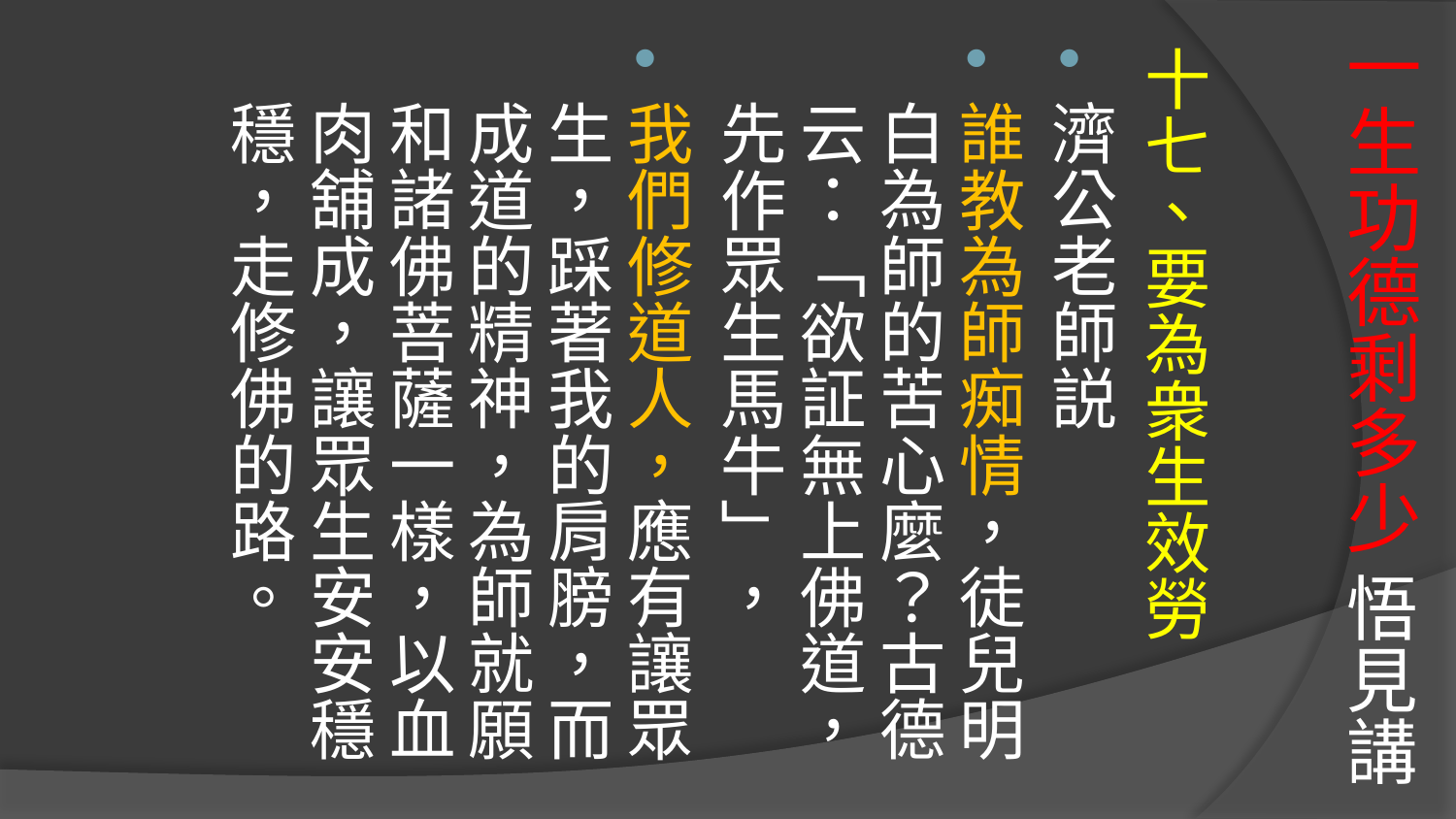

# 一生功德剩多少 悟見講
十七、要為衆生效勞
濟公老師説
誰教為師痴情，徒兒明白為師的苦心麼？古德云：「欲証無上佛道，先作眾生馬牛」，
我們修道人，應有讓眾生，踩著我的肩膀，而成道的精神，為師就願和諸佛菩薩一樣，以血肉舖成，讓眾生安安穩穩，走修佛的路。